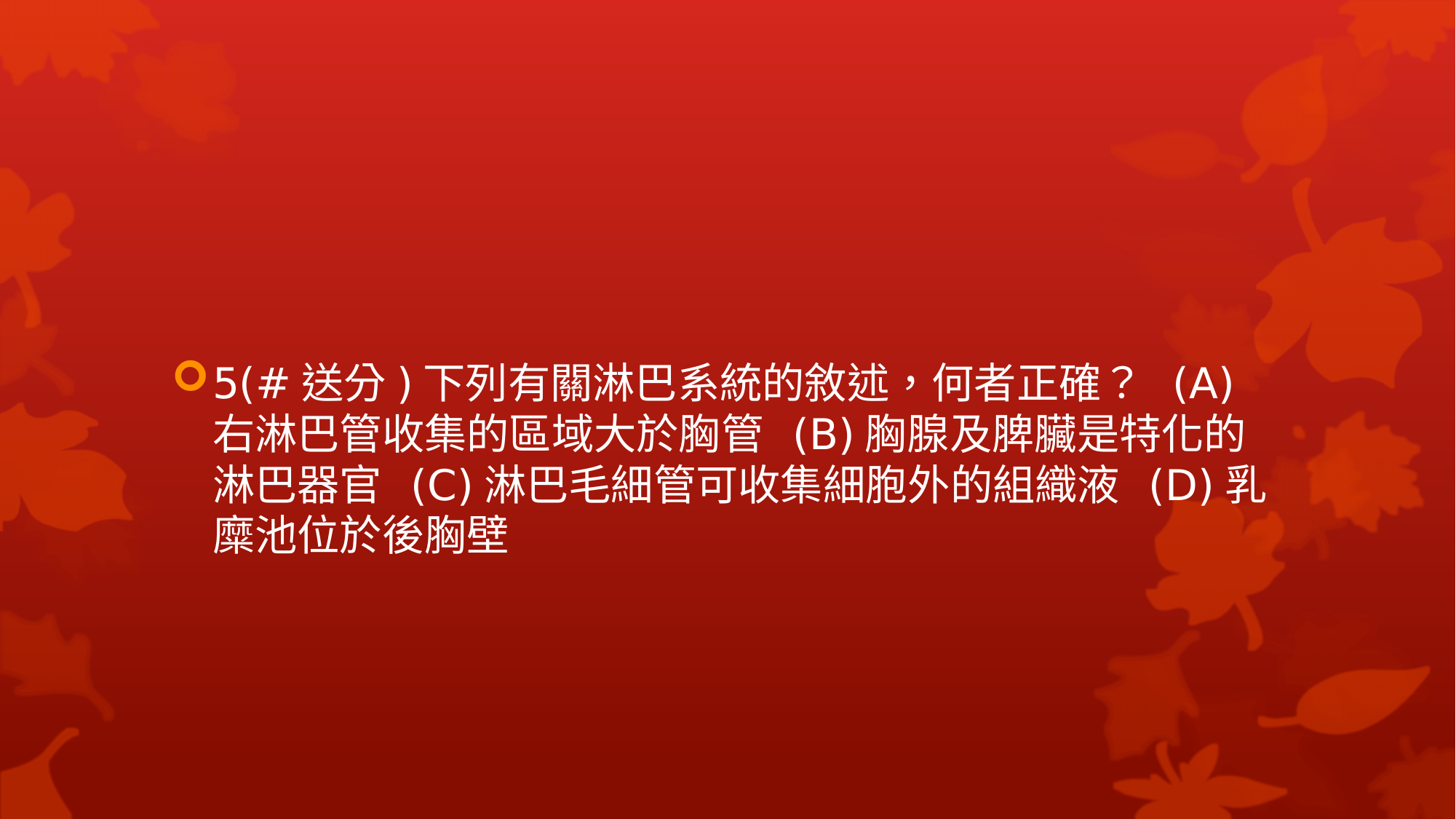

#
5(#送分)下列有關淋巴系統的敘述，何者正確？  (A)右淋巴管收集的區域大於胸管  (B)胸腺及脾臟是特化的淋巴器官  (C)淋巴毛細管可收集細胞外的組織液  (D)乳糜池位於後胸壁